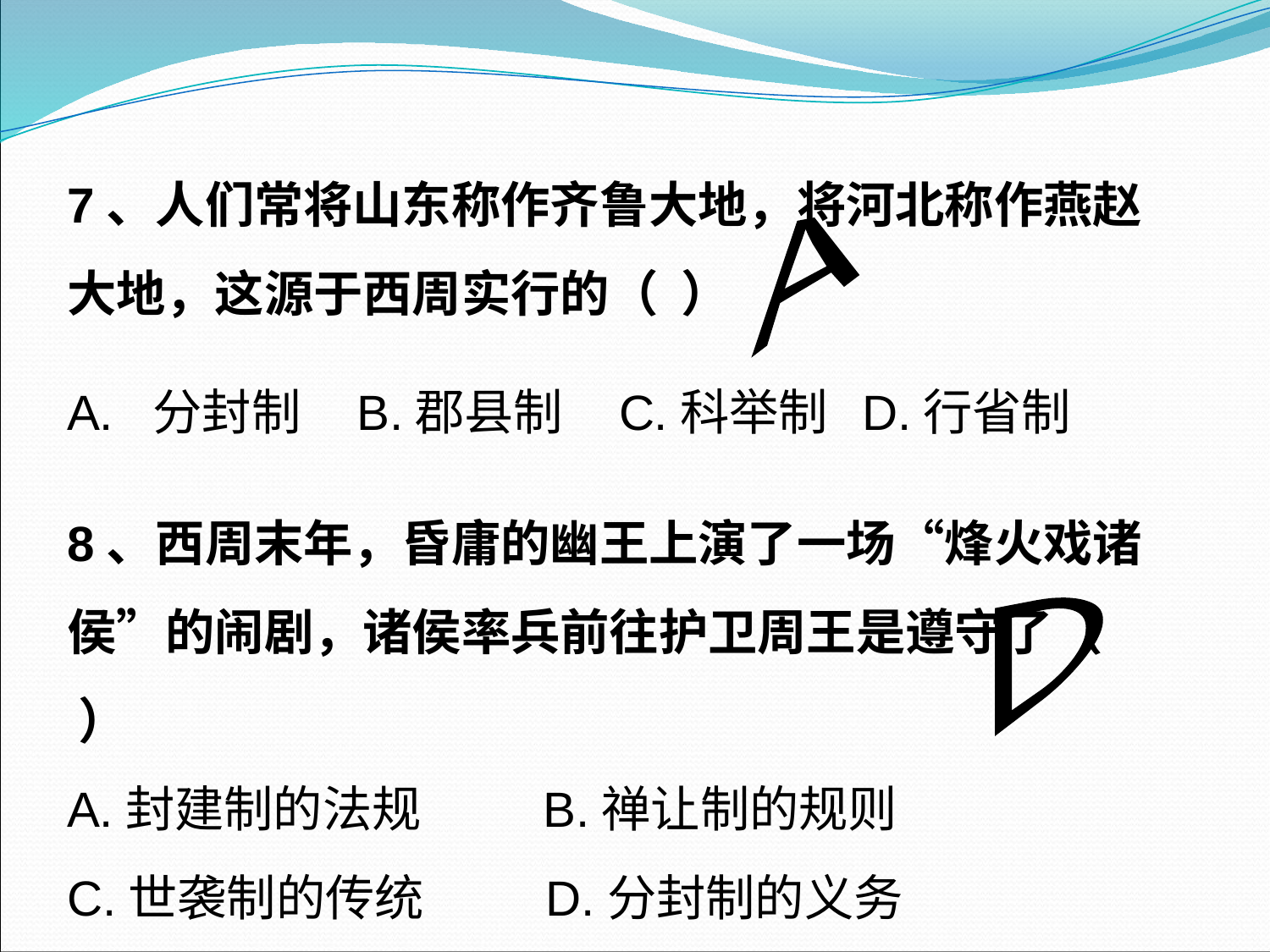

7、人们常将山东称作齐鲁大地，将河北称作燕赵大地，这源于西周实行的（  ）
A.  分封制    B.郡县制    C.科举制  D.行省制
A
8、西周末年，昏庸的幽王上演了一场“烽火戏诸侯”的闹剧，诸侯率兵前往护卫周王是遵守了（    ）
A.封建制的法规          B.禅让制的规则
C.世袭制的传统          D.分封制的义务
D